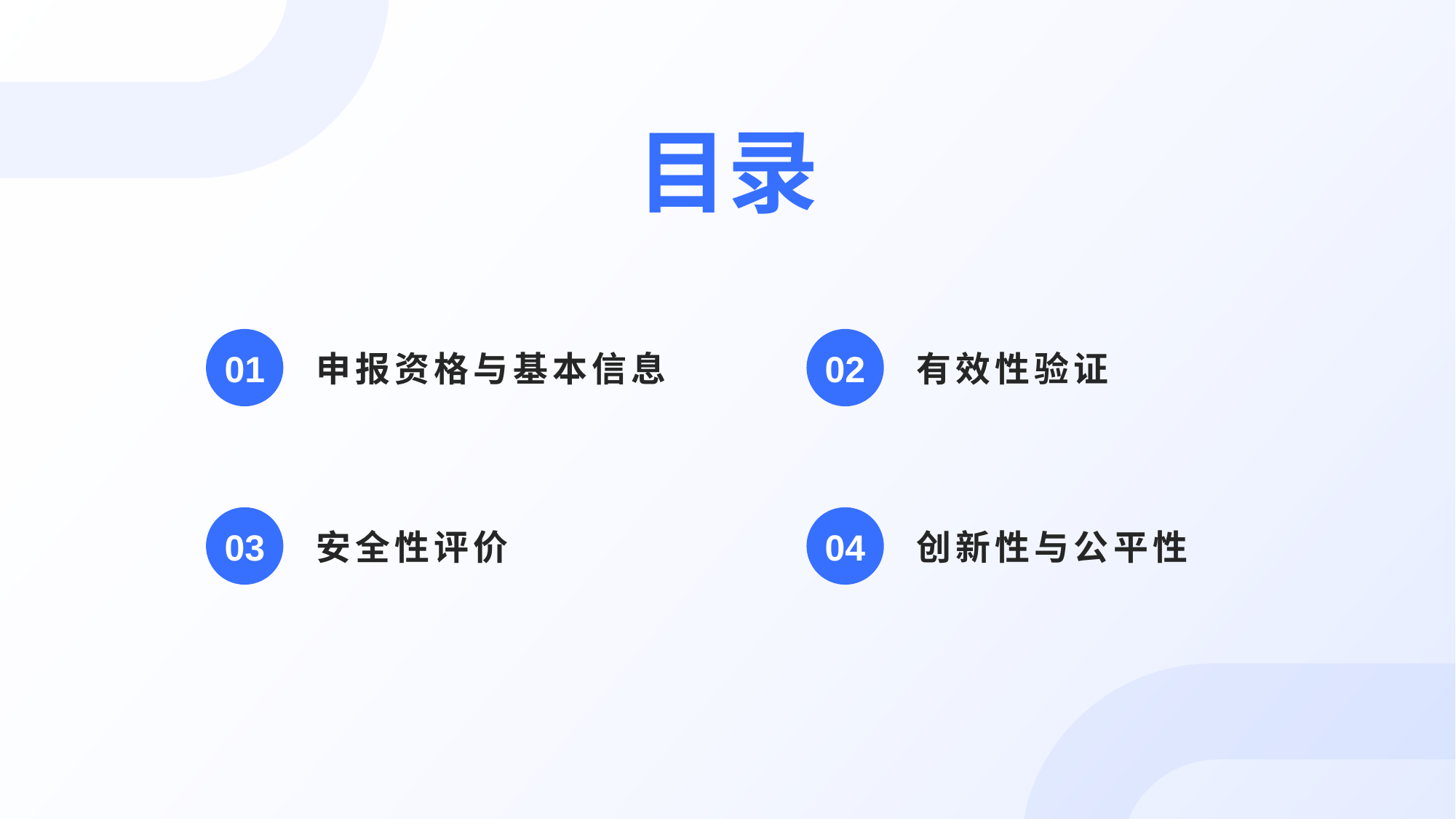

# 目录
01
申报资格与基本信息
02
有效性验证
03
安全性评价
04
创新性与公平性